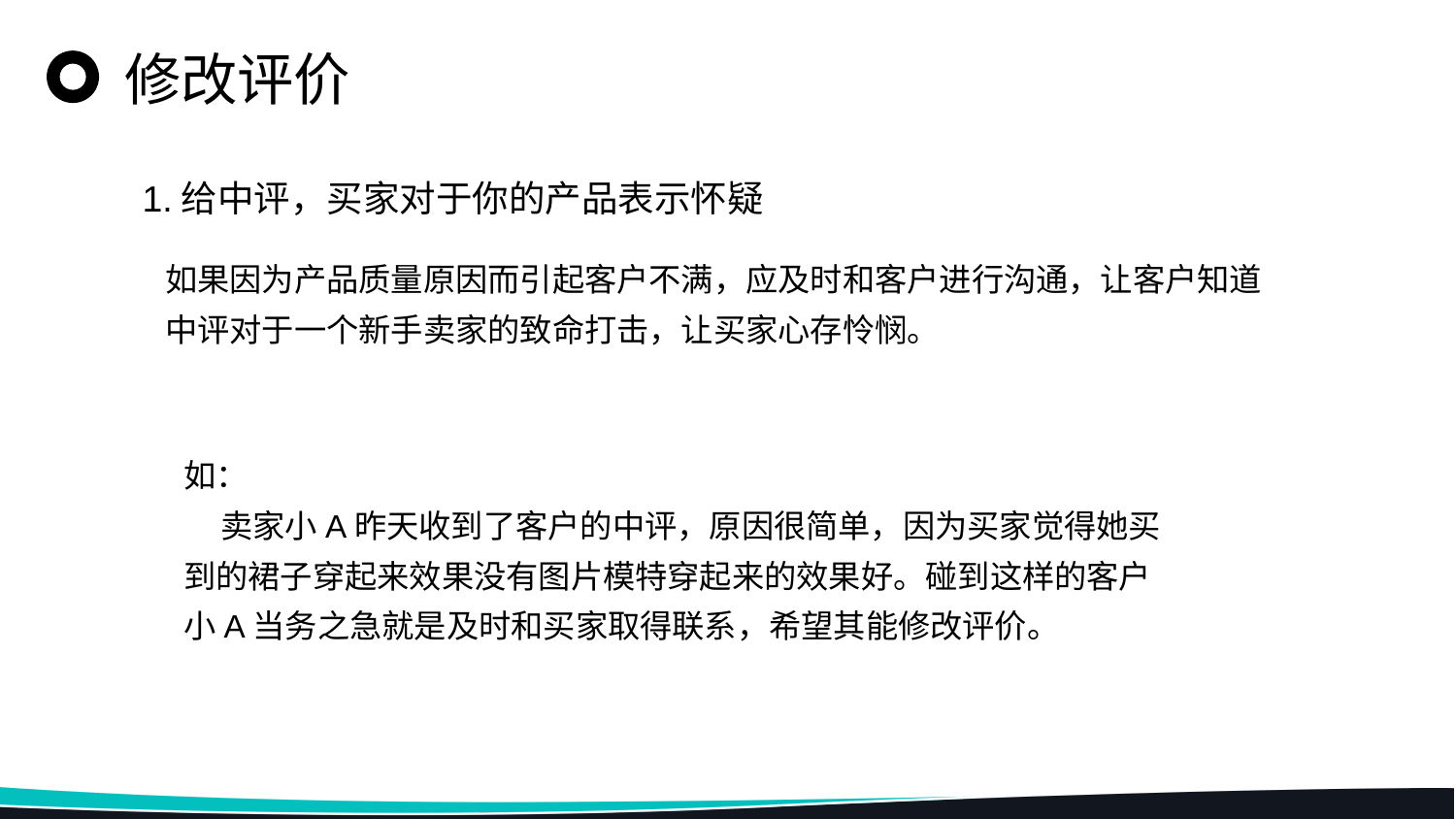

修改评价
1.给中评，买家对于你的产品表示怀疑
如果因为产品质量原因而引起客户不满，应及时和客户进行沟通，让客户知道中评对于一个新手卖家的致命打击，让买家心存怜悯。
如：
    卖家小A昨天收到了客户的中评，原因很简单，因为买家觉得她买到的裙子穿起来效果没有图片模特穿起来的效果好。碰到这样的客户小A当务之急就是及时和买家取得联系，希望其能修改评价。